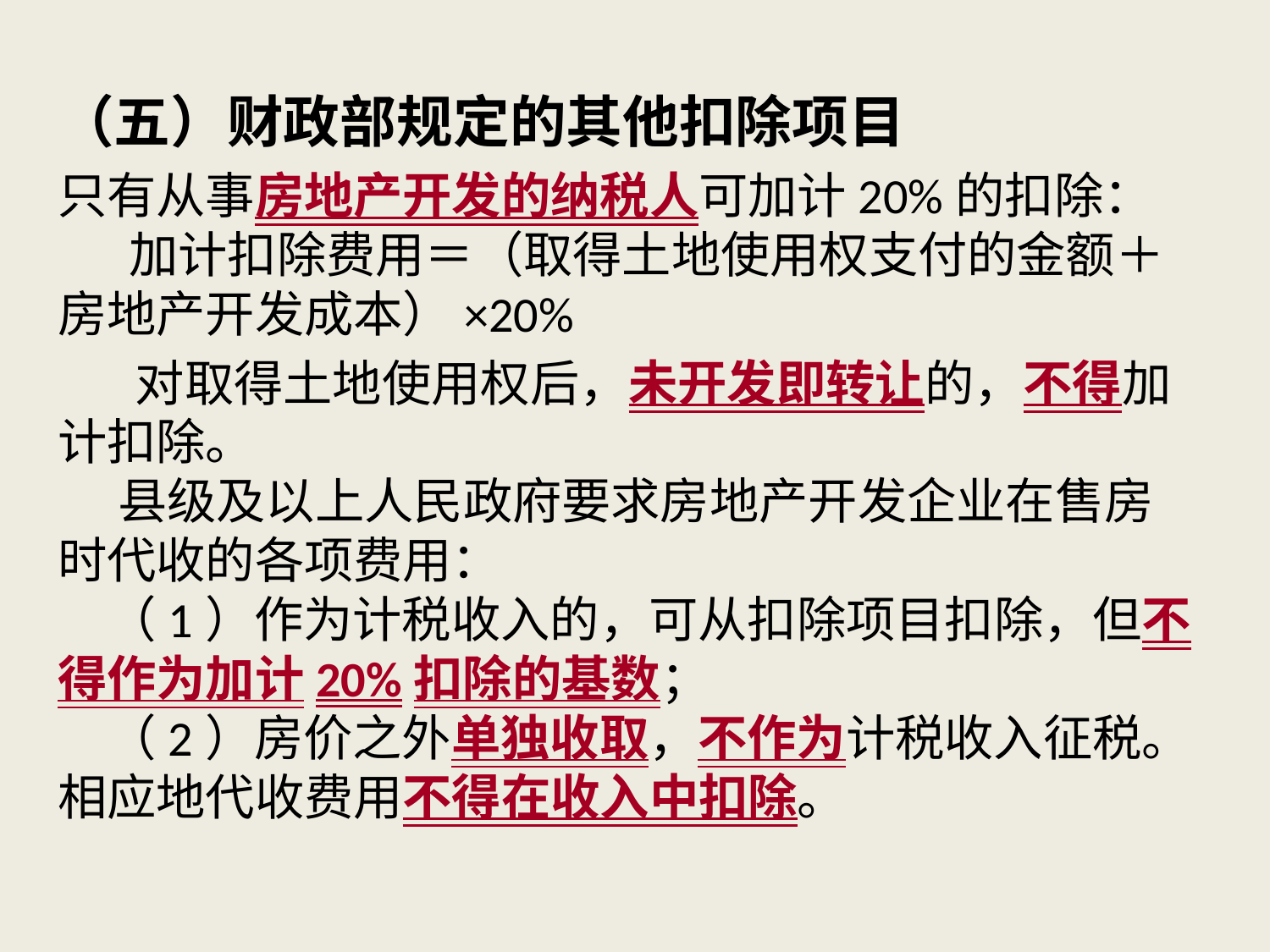

（五）财政部规定的其他扣除项目
只有从事房地产开发的纳税人可加计20%的扣除：
　  加计扣除费用＝（取得土地使用权支付的金额＋房地产开发成本）×20%
      对取得土地使用权后，未开发即转让的，不得加计扣除。
　 县级及以上人民政府要求房地产开发企业在售房时代收的各项费用：
　（1）作为计税收入的，可从扣除项目扣除，但不得作为加计20%扣除的基数；
　（2）房价之外单独收取，不作为计税收入征税。相应地代收费用不得在收入中扣除。